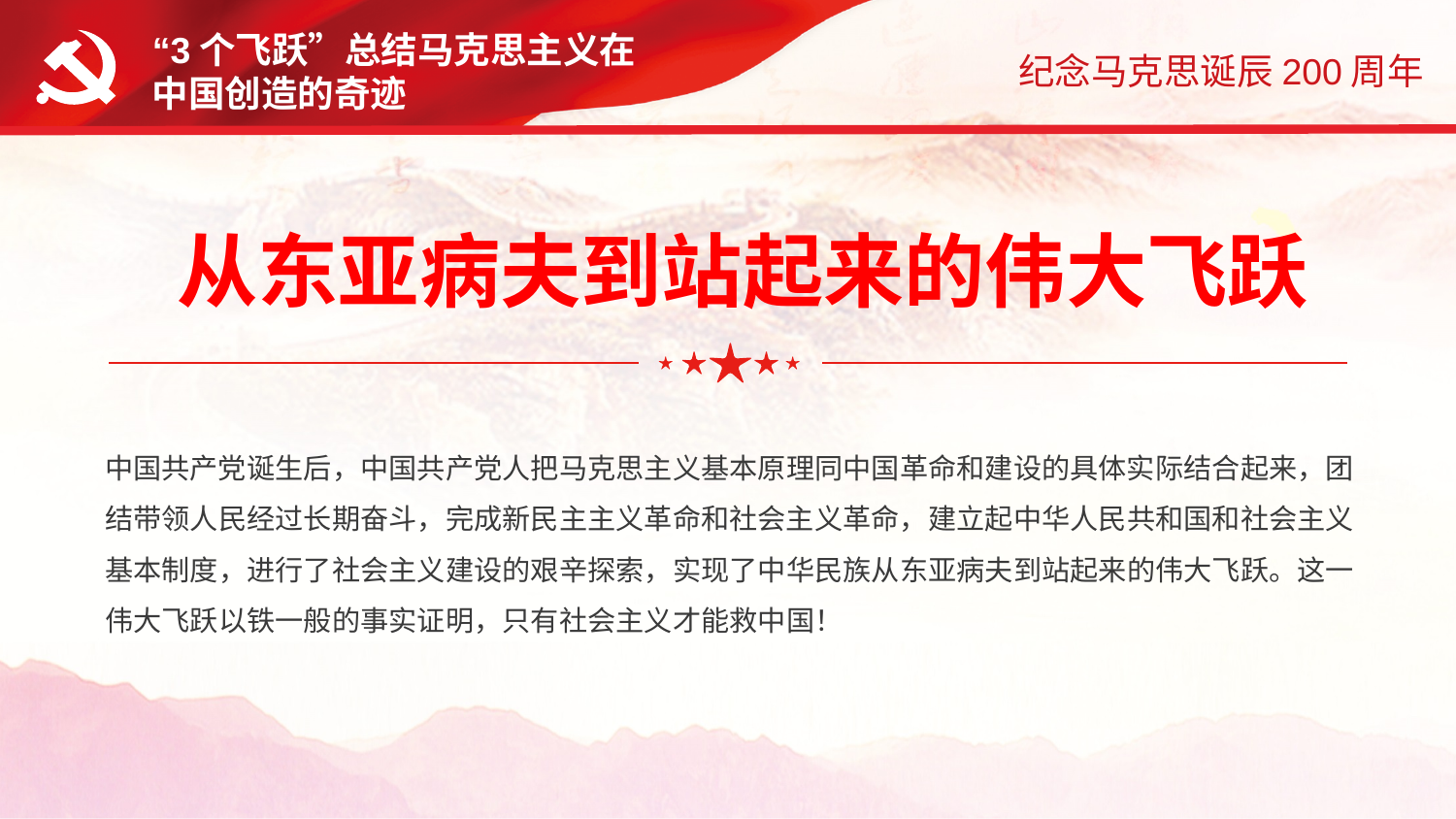

“3个飞跃”总结马克思主义在
中国创造的奇迹
从东亚病夫到站起来的伟大飞跃

中国共产党诞生后，中国共产党人把马克思主义基本原理同中国革命和建设的具体实际结合起来，团结带领人民经过长期奋斗，完成新民主主义革命和社会主义革命，建立起中华人民共和国和社会主义基本制度，进行了社会主义建设的艰辛探索，实现了中华民族从东亚病夫到站起来的伟大飞跃。这一伟大飞跃以铁一般的事实证明，只有社会主义才能救中国！
字符延长可删除